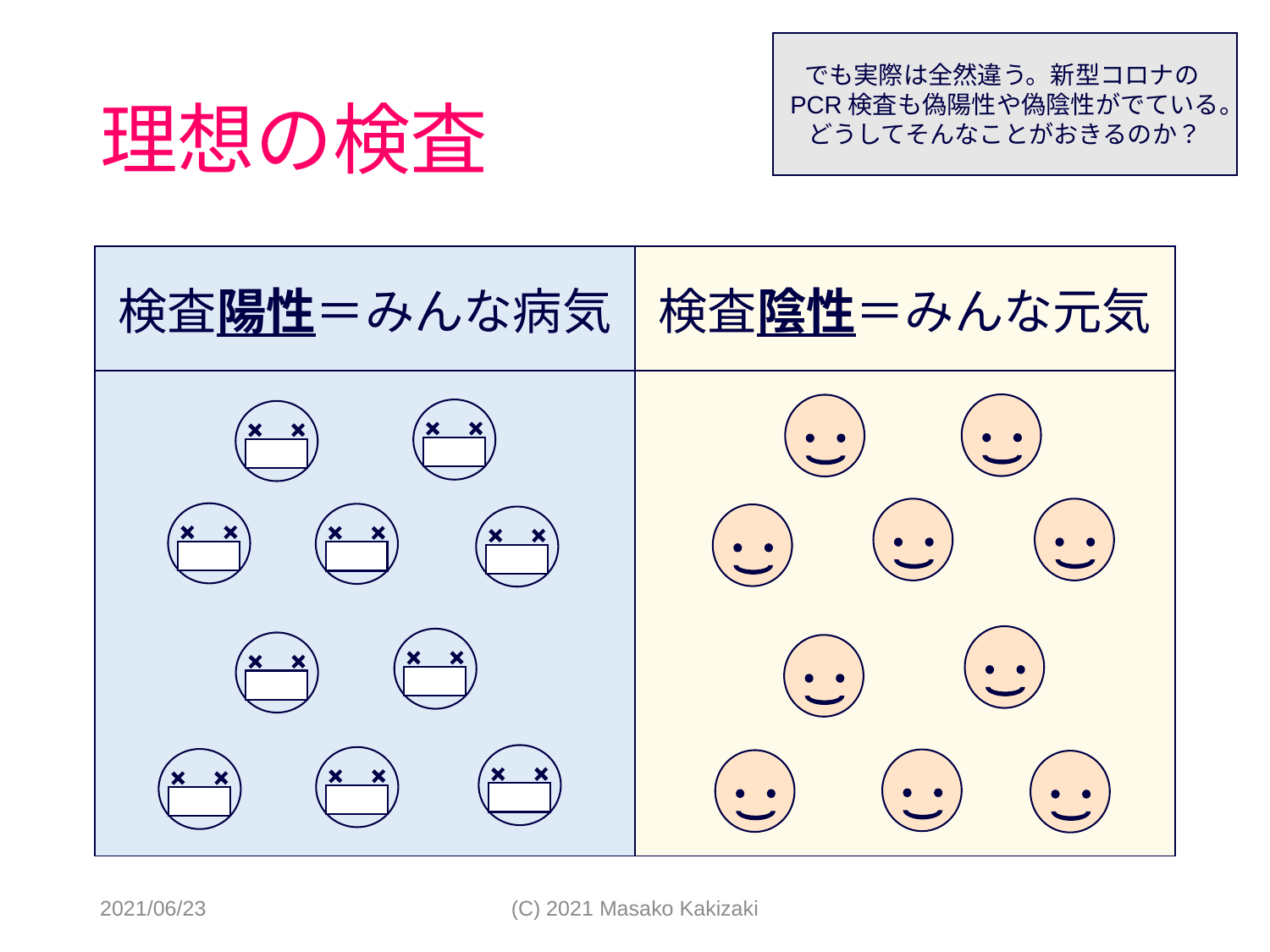

でも実際は全然違う。新型コロナのPCR検査も偽陽性や偽陰性がでている。どうしてそんなことがおきるのか？
# 理想の検査
| 検査陽性＝みんな病気 | 検査陰性＝みんな元気 |
| --- | --- |
|  |  |

2021/06/23
(C) 2021 Masako Kakizaki